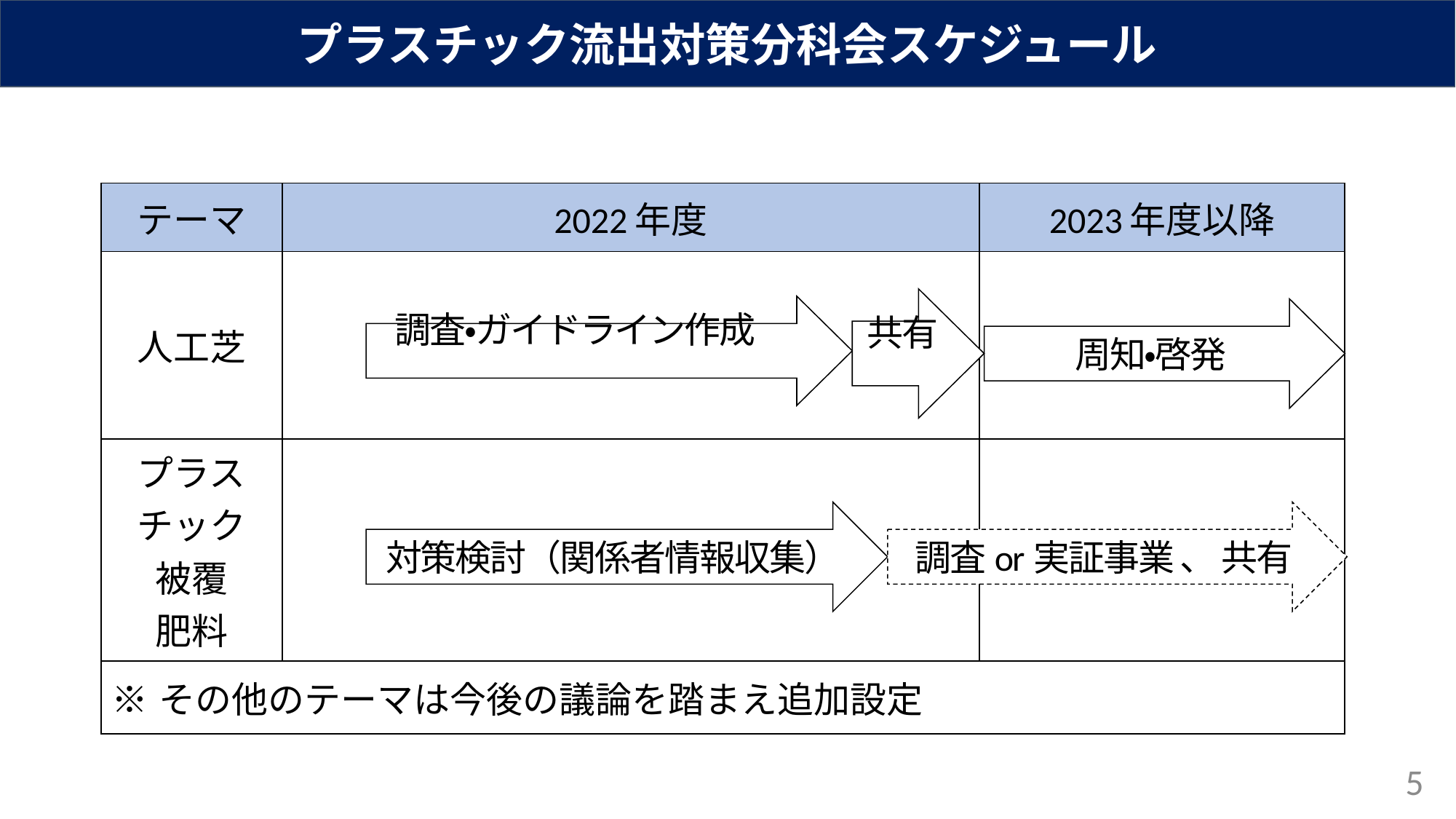

プラスチック流出対策分科会スケジュール
| テーマ | 2022年度 | 2023年度以降 |
| --- | --- | --- |
| 人工芝 |  |  |
| プラス チック 被覆 肥料 |  |  |
| ※その他のテーマは今後の議論を踏まえ追加設定 |  |  |
共有
調査・ガイドライン作成
周知・啓発
対策検討（関係者情報収集）
調査or実証事業 、 共有
5